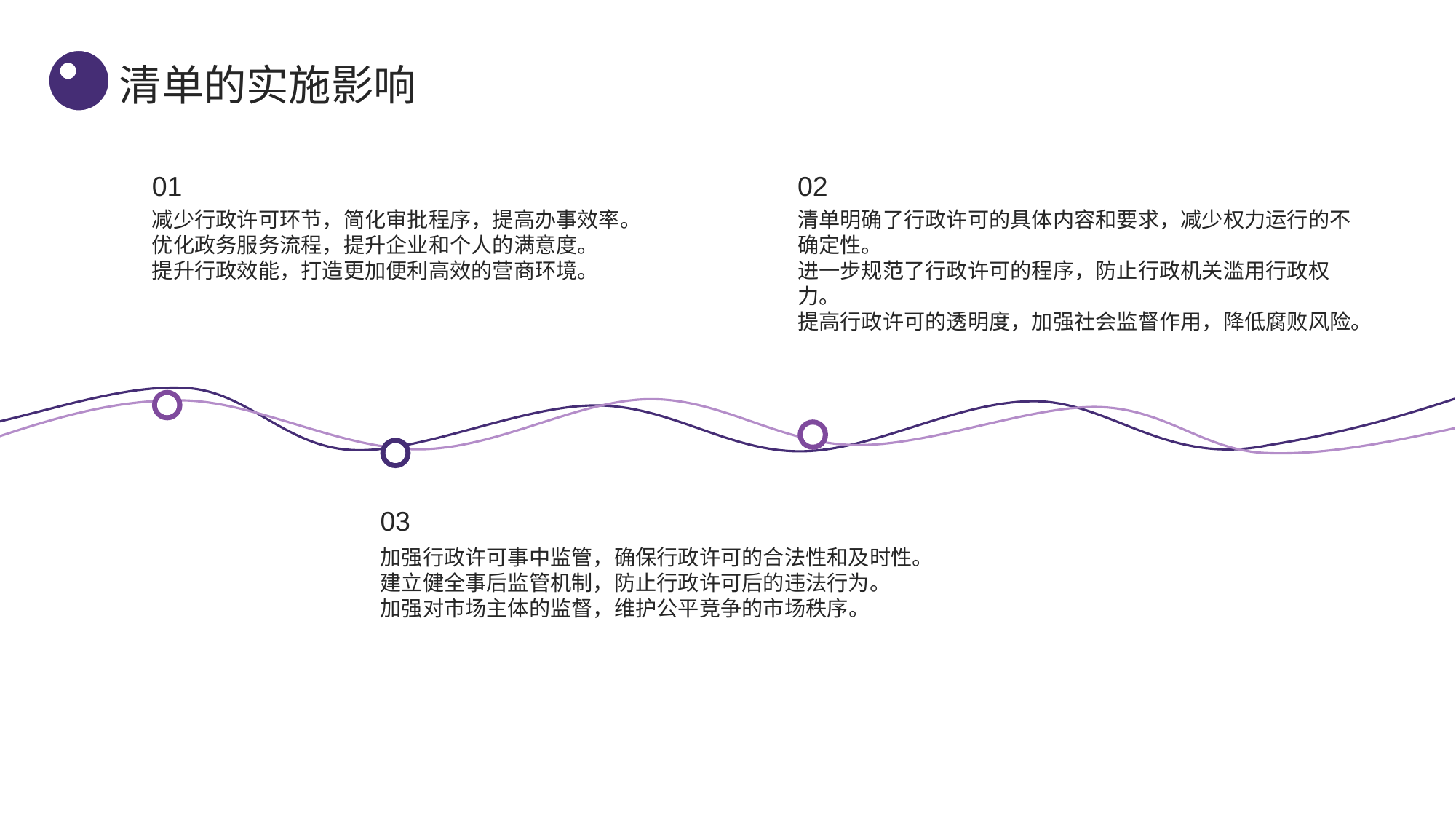

清单的实施影响

01
02
减少行政许可环节，简化审批程序，提高办事效率。
优化政务服务流程，提升企业和个人的满意度。
提升行政效能，打造更加便利高效的营商环境。
清单明确了行政许可的具体内容和要求，减少权力运行的不确定性。
进一步规范了行政许可的程序，防止行政机关滥用行政权力。
提高行政许可的透明度，加强社会监督作用，降低腐败风险。

03
加强行政许可事中监管，确保行政许可的合法性和及时性。
建立健全事后监管机制，防止行政许可后的违法行为。
加强对市场主体的监督，维护公平竞争的市场秩序。